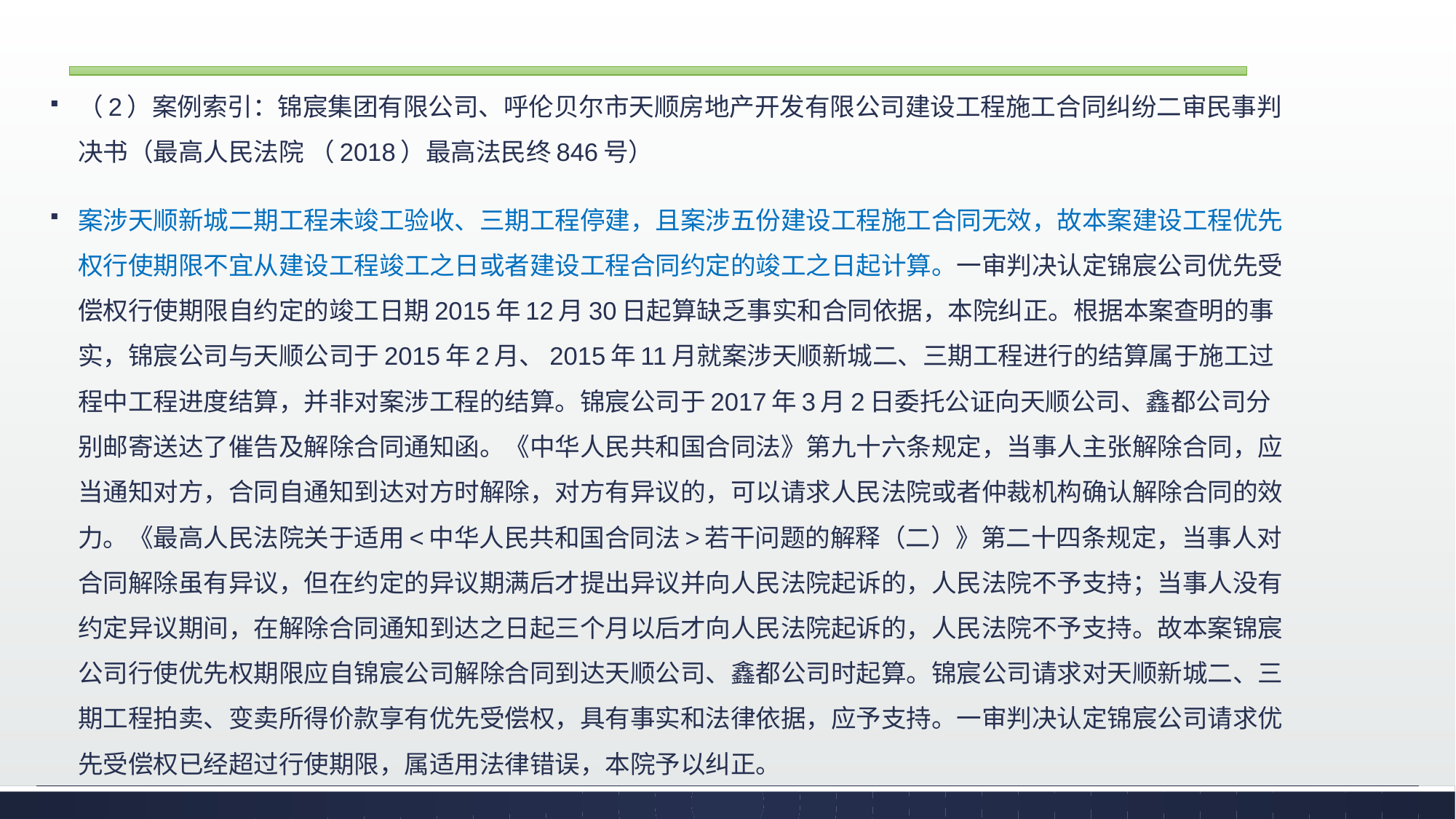

#

（2）案例索引：锦宸集团有限公司、呼伦贝尔市天顺房地产开发有限公司建设工程施工合同纠纷二审民事判决书（最高人民法院 （2018）最高法民终846号）
案涉天顺新城二期工程未竣工验收、三期工程停建，且案涉五份建设工程施工合同无效，故本案建设工程优先权行使期限不宜从建设工程竣工之日或者建设工程合同约定的竣工之日起计算。一审判决认定锦宸公司优先受偿权行使期限自约定的竣工日期2015年12月30日起算缺乏事实和合同依据，本院纠正。根据本案查明的事实，锦宸公司与天顺公司于2015年2月、2015年11月就案涉天顺新城二、三期工程进行的结算属于施工过程中工程进度结算，并非对案涉工程的结算。锦宸公司于2017年3月2日委托公证向天顺公司、鑫都公司分别邮寄送达了催告及解除合同通知函。《中华人民共和国合同法》第九十六条规定，当事人主张解除合同，应当通知对方，合同自通知到达对方时解除，对方有异议的，可以请求人民法院或者仲裁机构确认解除合同的效力。《最高人民法院关于适用<中华人民共和国合同法>若干问题的解释（二）》第二十四条规定，当事人对合同解除虽有异议，但在约定的异议期满后才提出异议并向人民法院起诉的，人民法院不予支持；当事人没有约定异议期间，在解除合同通知到达之日起三个月以后才向人民法院起诉的，人民法院不予支持。故本案锦宸公司行使优先权期限应自锦宸公司解除合同到达天顺公司、鑫都公司时起算。锦宸公司请求对天顺新城二、三期工程拍卖、变卖所得价款享有优先受偿权，具有事实和法律依据，应予支持。一审判决认定锦宸公司请求优先受偿权已经超过行使期限，属适用法律错误，本院予以纠正。